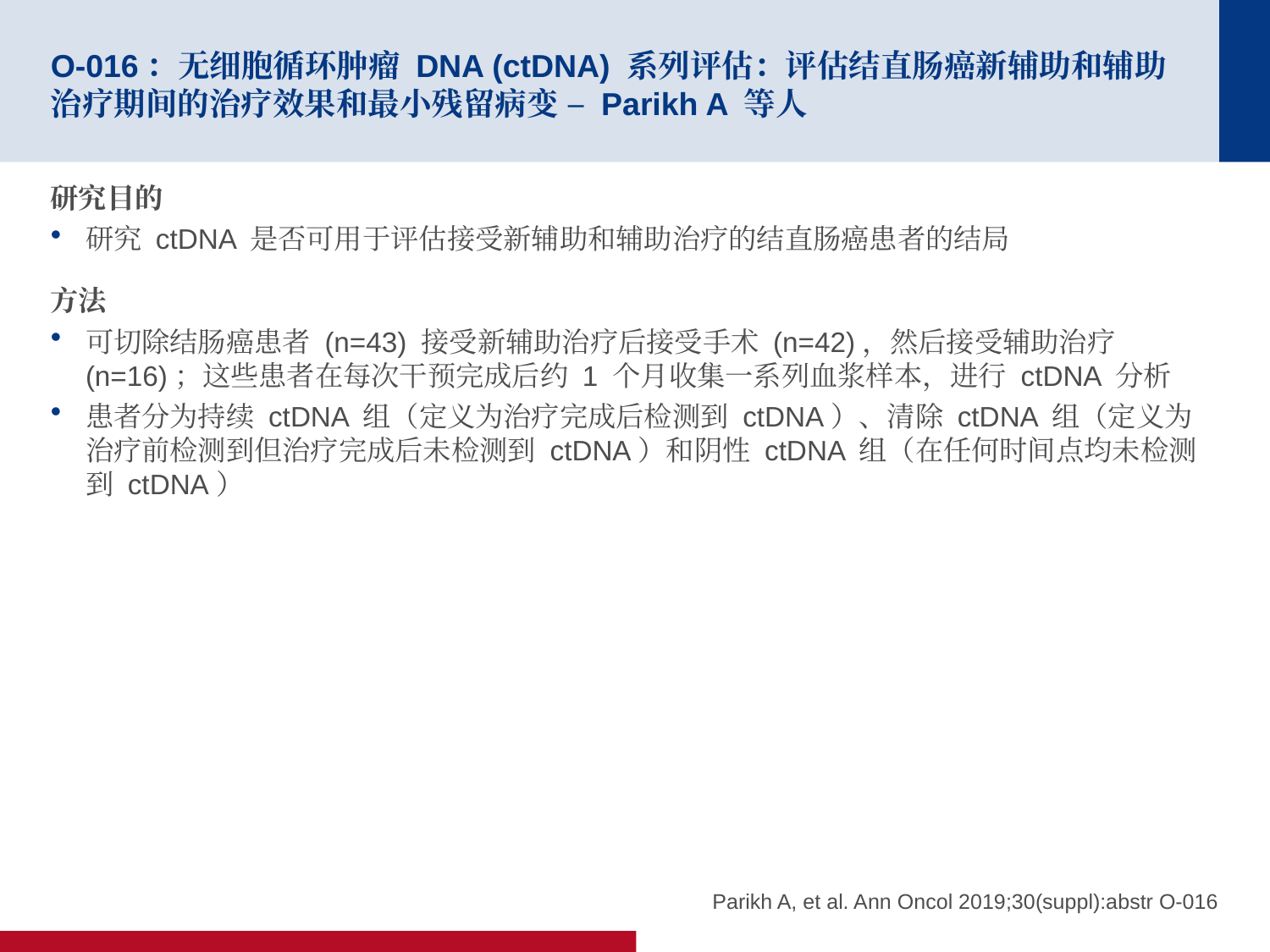

# O-016：无细胞循环肿瘤 DNA (ctDNA) 系列评估：评估结直肠癌新辅助和辅助治疗期间的治疗效果和最小残留病变 – Parikh A 等人
研究目的
研究 ctDNA 是否可用于评估接受新辅助和辅助治疗的结直肠癌患者的结局
方法
可切除结肠癌患者 (n=43) 接受新辅助治疗后接受手术 (n=42)，然后接受辅助治疗 (n=16)；这些患者在每次干预完成后约 1 个月收集一系列血浆样本，进行 ctDNA 分析
患者分为持续 ctDNA 组（定义为治疗完成后检测到 ctDNA）、清除 ctDNA 组（定义为治疗前检测到但治疗完成后未检测到 ctDNA）和阴性 ctDNA 组（在任何时间点均未检测到 ctDNA）
Parikh A, et al. Ann Oncol 2019;30(suppl):abstr O-016